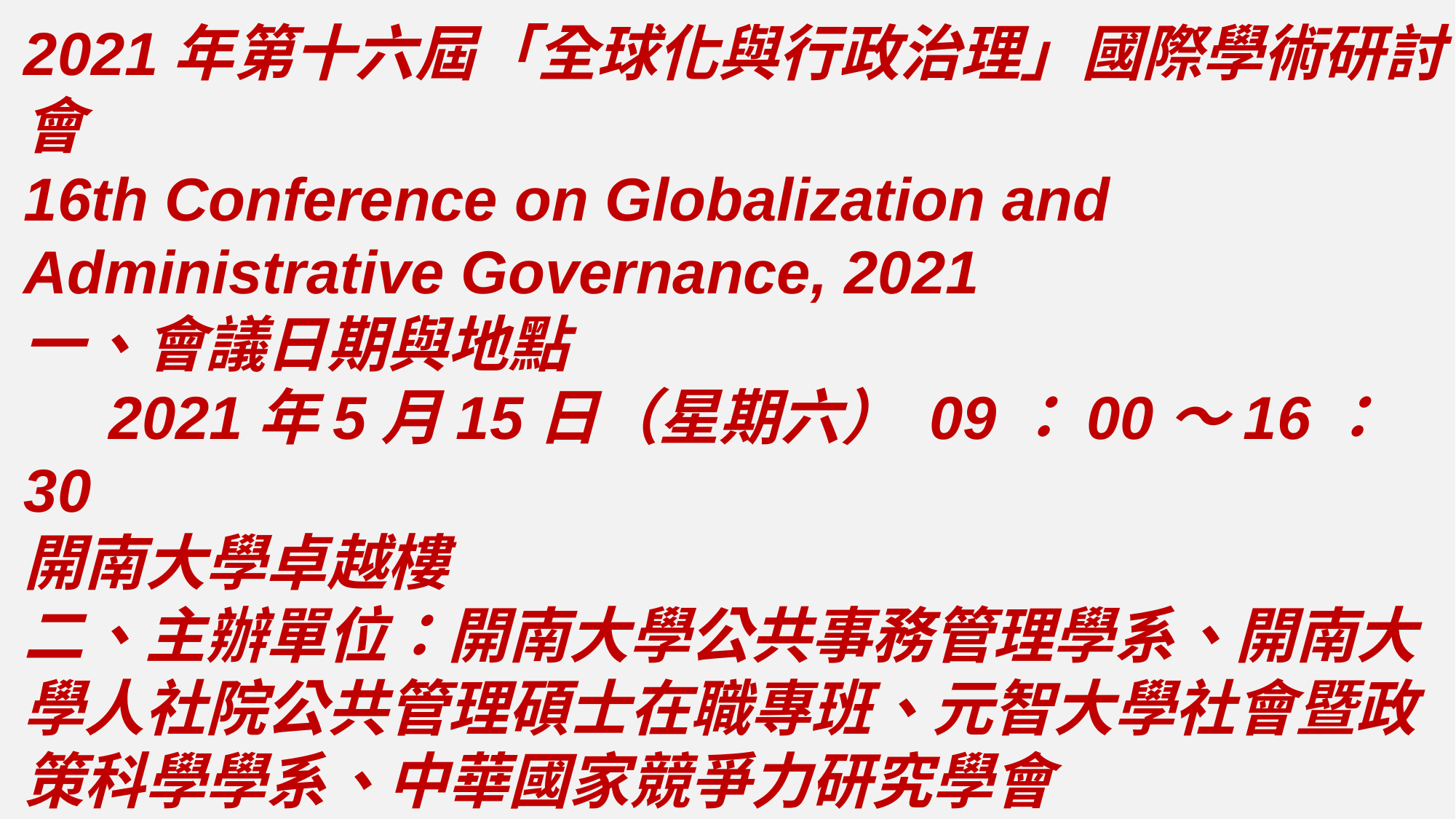

2021年第十六屆「全球化與行政治理」國際學術研討會
16th Conference on Globalization and Administrative Governance, 2021
一、會議日期與地點
     2021年5月15日（星期六） 09：00～16：30
開南大學卓越樓
二、主辦單位：開南大學公共事務管理學系、開南大學人社院公共管理碩士在職專班、元智大學社會暨政策科學學系、中華國家競爭力研究學會